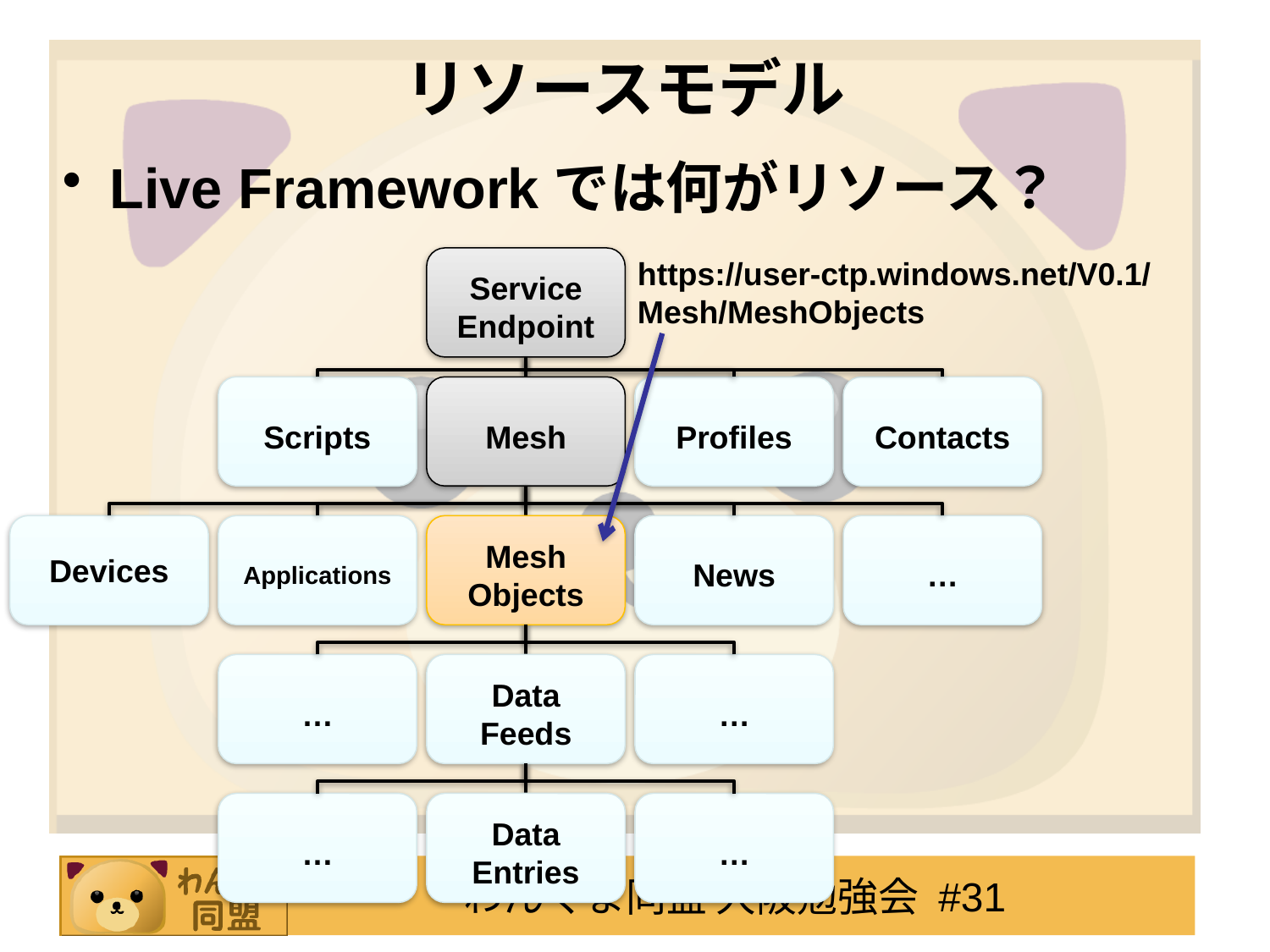

# リソースモデル
Live Frameworkでは何がリソース？
Service
Endpoint
https://user-ctp.windows.net/V0.1/Mesh/MeshObjects
Scripts
Mesh
Profiles
Contacts
Devices
Applications
Mesh
Objects
News
…
…
Data Feeds
…
…
Data Entries
…